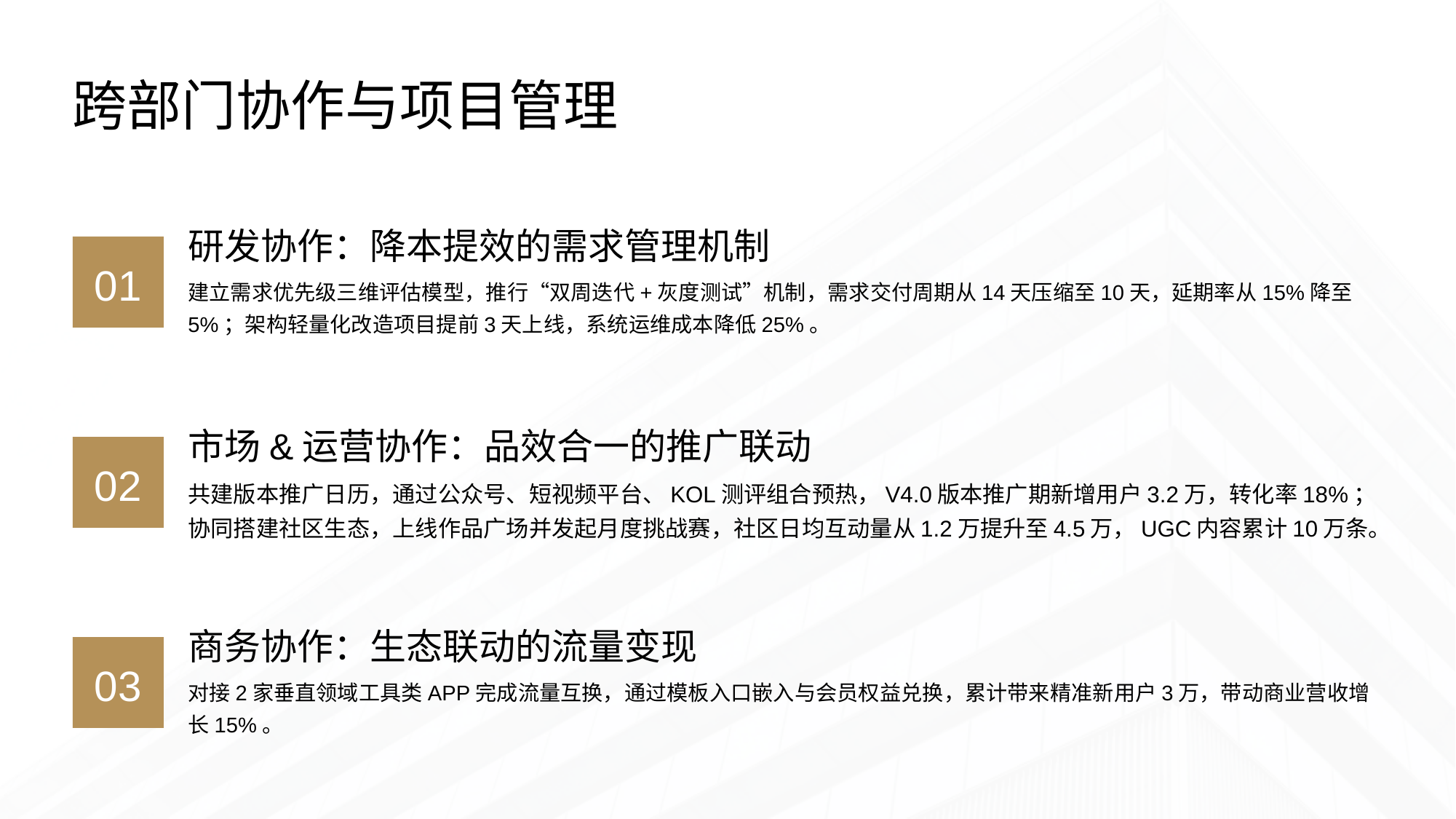

跨部门协作与项目管理
研发协作：降本提效的需求管理机制

01
建立需求优先级三维评估模型，推行“双周迭代+灰度测试”机制，需求交付周期从14天压缩至10天，延期率从15%降至5%；架构轻量化改造项目提前3天上线，系统运维成本降低25%。
市场&运营协作：品效合一的推广联动

02
共建版本推广日历，通过公众号、短视频平台、KOL测评组合预热，V4.0版本推广期新增用户3.2万，转化率18%；协同搭建社区生态，上线作品广场并发起月度挑战赛，社区日均互动量从1.2万提升至4.5万，UGC内容累计10万条。
商务协作：生态联动的流量变现

03
对接2家垂直领域工具类APP完成流量互换，通过模板入口嵌入与会员权益兑换，累计带来精准新用户3万，带动商业营收增长15%。